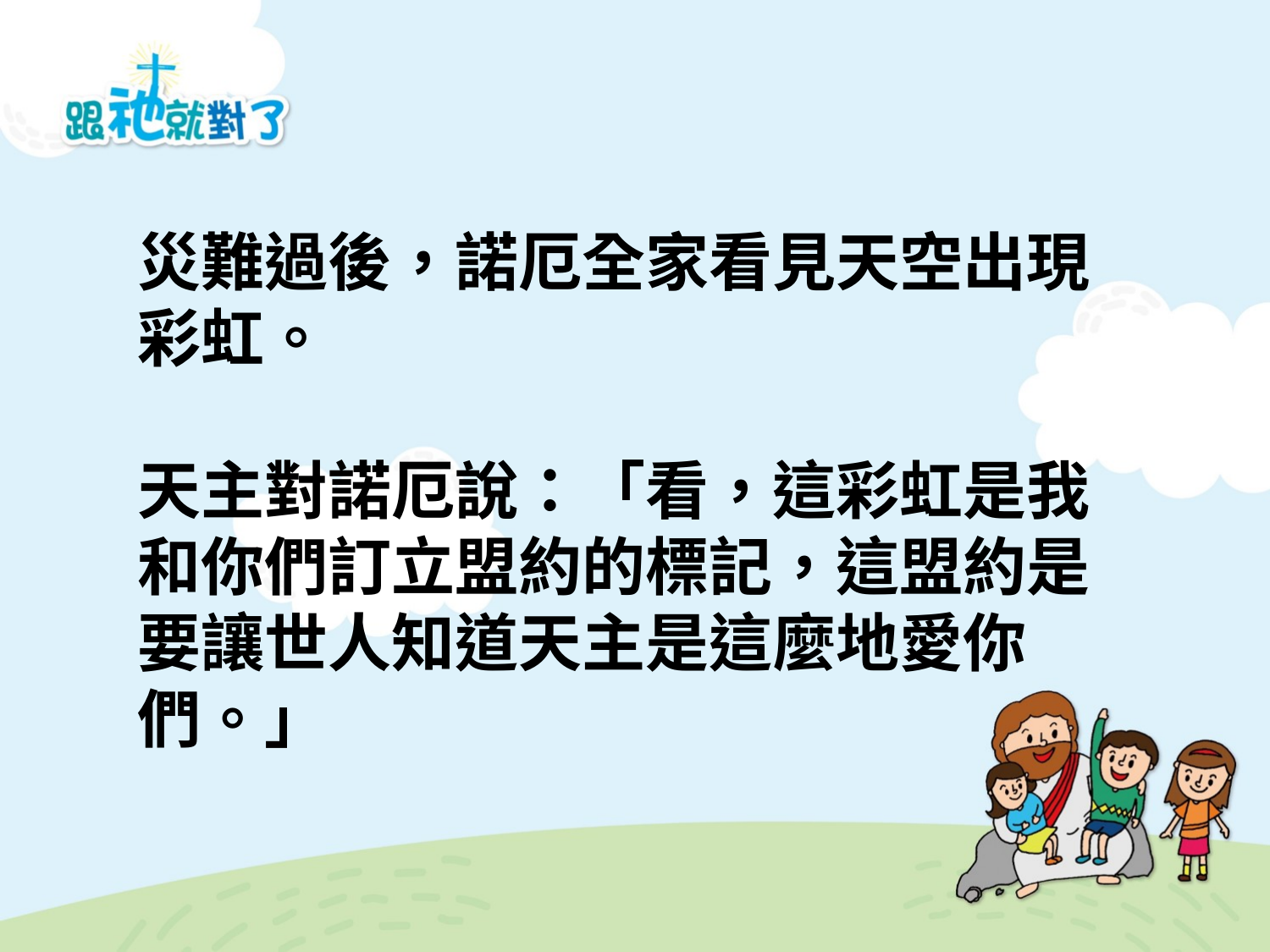

災難過後，諾厄全家看見天空出現彩虹。

天主對諾厄說：「看，這彩虹是我和你們訂立盟約的標記，這盟約是要讓世人知道天主是這麼地愛你們。」